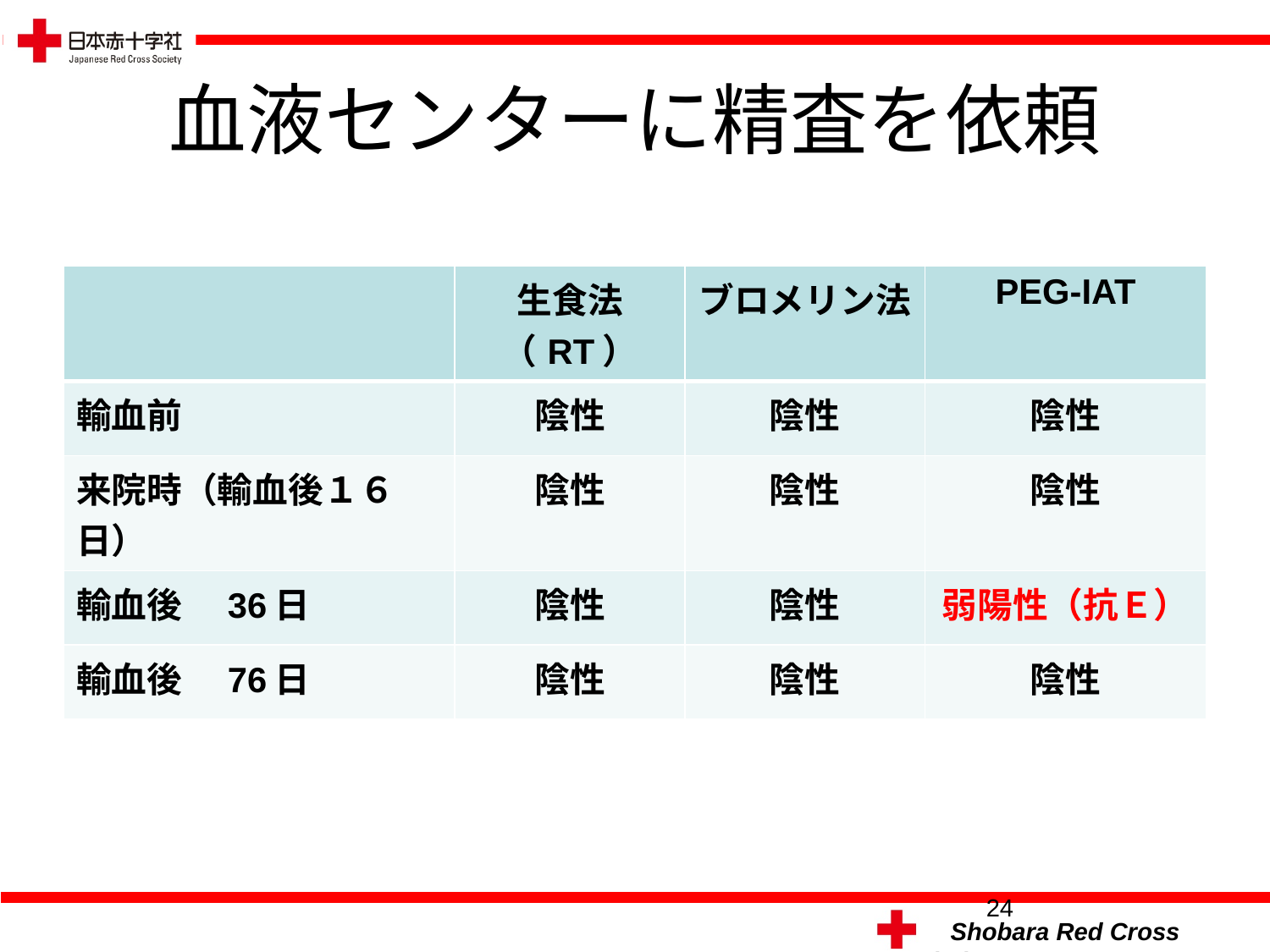

# 血液センターに精査を依頼
|  | 生食法（RT） | ブロメリン法 | PEG-IAT |
| --- | --- | --- | --- |
| 輸血前 | 陰性 | 陰性 | 陰性 |
| 来院時（輸血後１６日） | 陰性 | 陰性 | 陰性 |
| 輸血後　36日 | 陰性 | 陰性 | 弱陽性（抗Ｅ） |
| 輸血後　76日 | 陰性 | 陰性 | 陰性 |
24